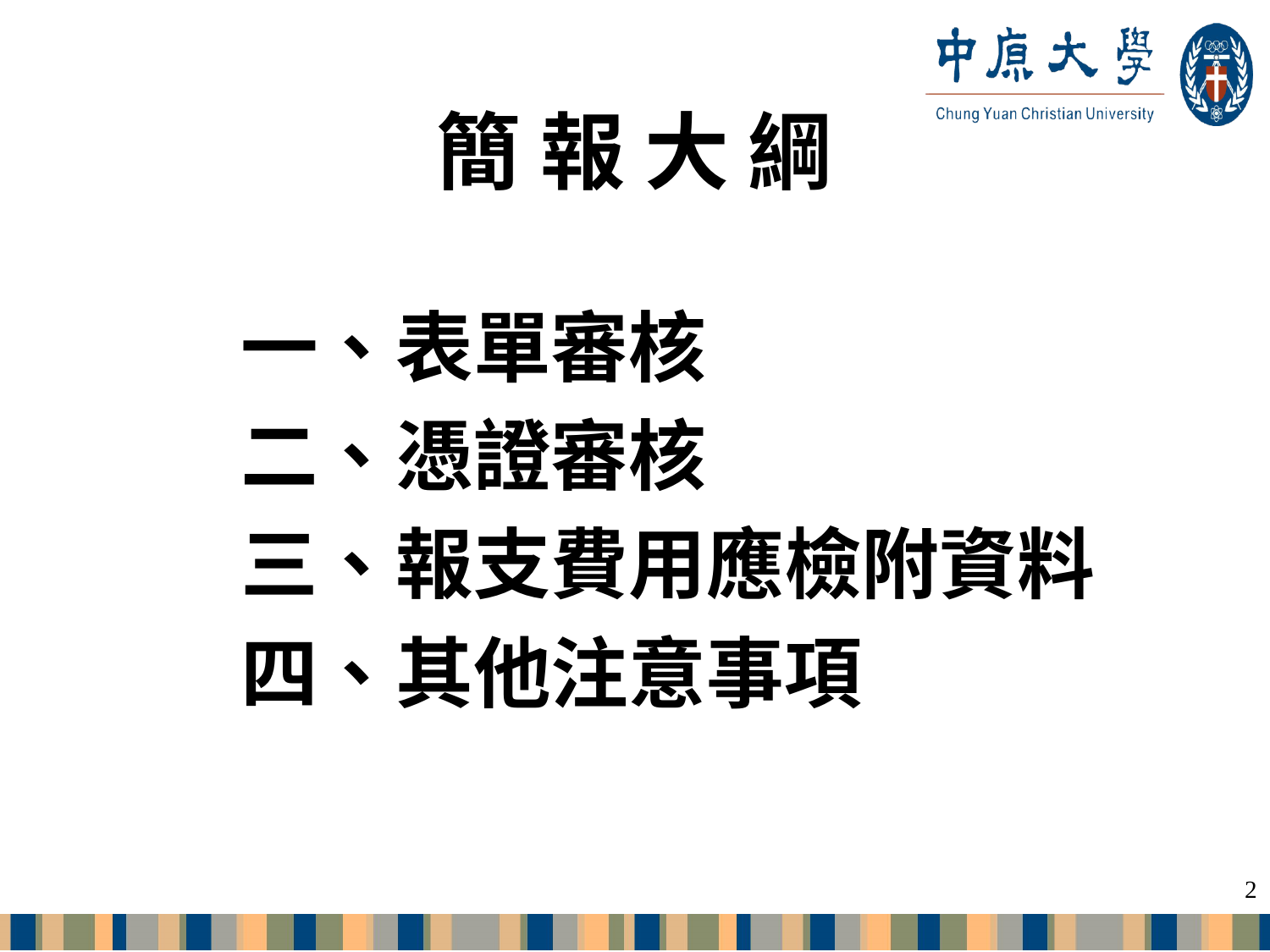

# 簡 報 大 綱
一、表單審核
二、憑證審核
三、報支費用應檢附資料
四、其他注意事項

2